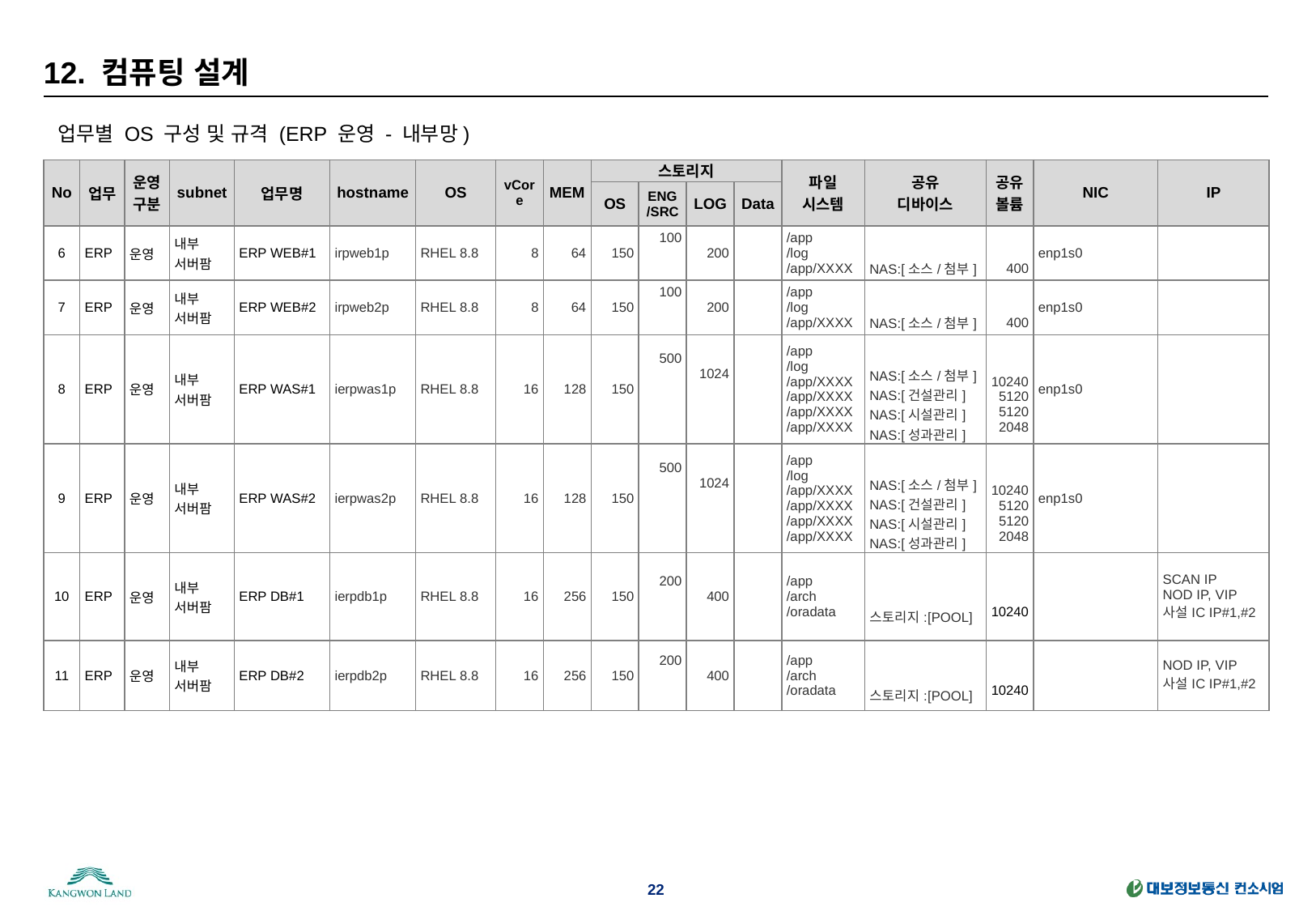

# 12. 컴퓨팅 설계
업무별 OS 구성 및 규격 (ERP 운영 - 내부망)
| No | 업무 | 운영구분 | subnet | 업무명 | hostname | OS | vCore | MEM | 스토리지 |  |  |  | 파일 시스템 | 공유 디바이스 | 공유 볼륨 | NIC | IP |
| --- | --- | --- | --- | --- | --- | --- | --- | --- | --- | --- | --- | --- | --- | --- | --- | --- | --- |
|  |  |  |  |  |  |  |  |  | OS | ENG /SRC | LOG | Data |  |  |  |  |  |
| 6 | ERP | 운영 | 내부 서버팜 | ERP WEB#1 | irpweb1p | RHEL 8.8 | 8 | 64 | 150 | 100 | 200 |  | /app /log /app/XXXX | NAS:[소스/첨부] | 400 | enp1s0 |  |
| 7 | ERP | 운영 | 내부 서버팜 | ERP WEB#2 | irpweb2p | RHEL 8.8 | 8 | 64 | 150 | 100 | 200 |  | /app /log /app/XXXX | NAS:[소스/첨부] | 400 | enp1s0 |  |
| 8 | ERP | 운영 | 내부 서버팜 | ERP WAS#1 | ierpwas1p | RHEL 8.8 | 16 | 128 | 150 | 500 | 1024 |  | /app /log /app/XXXX /app/XXXX /app/XXXX /app/XXXX | NAS:[소스/첨부] NAS:[건설관리] NAS:[시설관리] NAS:[성과관리] | 10240 5120 5120 2048 | enp1s0 |  |
| 9 | ERP | 운영 | 내부 서버팜 | ERP WAS#2 | ierpwas2p | RHEL 8.8 | 16 | 128 | 150 | 500 | 1024 |  | /app /log /app/XXXX /app/XXXX /app/XXXX /app/XXXX | NAS:[소스/첨부] NAS:[건설관리] NAS:[시설관리] NAS:[성과관리] | 10240 5120 5120 2048 | enp1s0 |  |
| 10 | ERP | 운영 | 내부 서버팜 | ERP DB#1 | ierpdb1p | RHEL 8.8 | 16 | 256 | 150 | 200 | 400 |  | /app /arch /oradata | 스토리지:[POOL] | 10240 |  | SCAN IP NOD IP, VIP 사설IC IP#1,#2 |
| 11 | ERP | 운영 | 내부 서버팜 | ERP DB#2 | ierpdb2p | RHEL 8.8 | 16 | 256 | 150 | 200 | 400 |  | /app /arch /oradata | 스토리지:[POOL] | 10240 |  | NOD IP, VIP 사설IC IP#1,#2 |
22